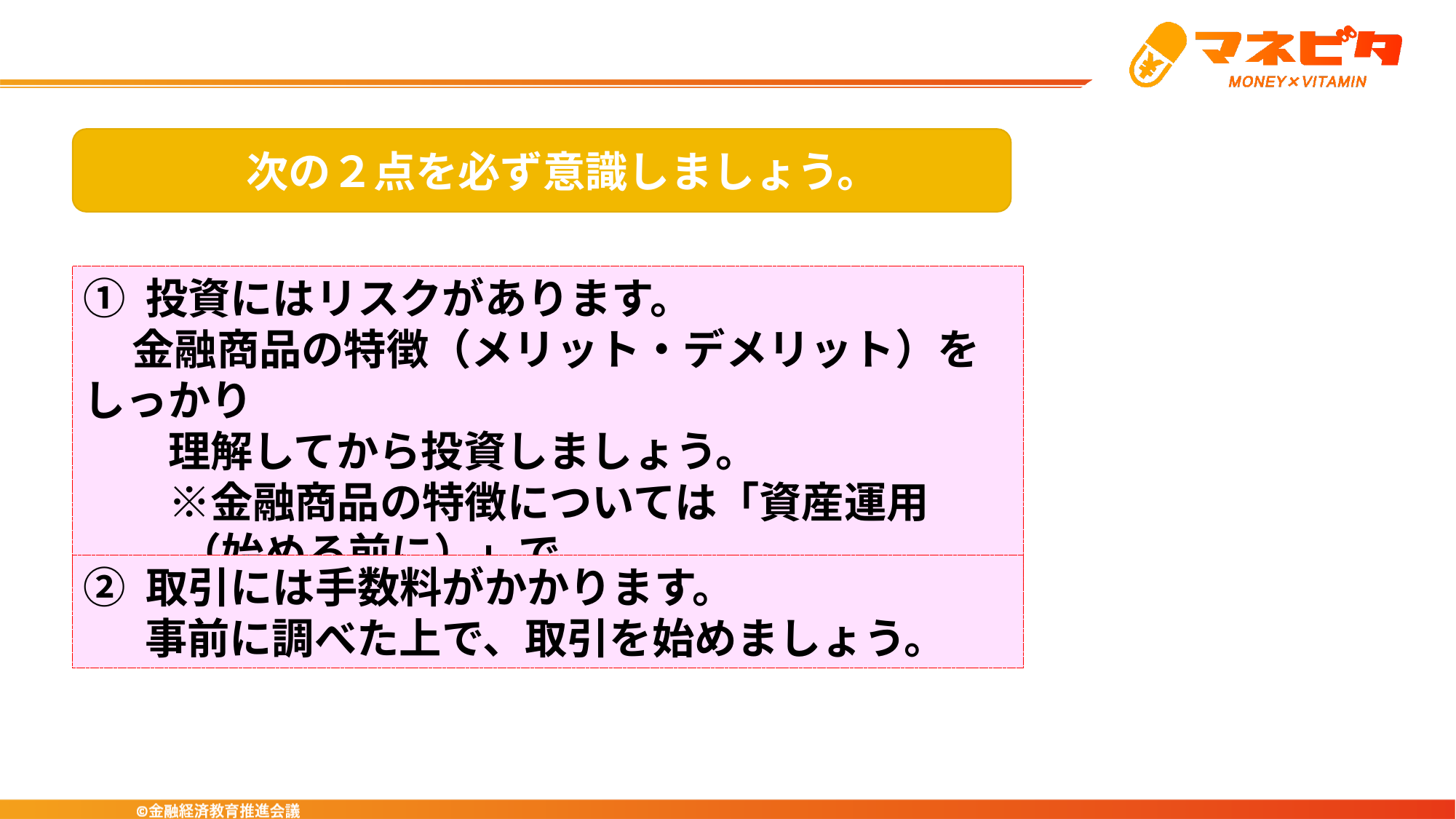

次の２点を必ず意識しましょう。
① 投資にはリスクがあります。
    金融商品の特徴（メリット・デメリット）をしっかり
　　理解してから投資しましょう。
　　※金融商品の特徴については「資産運用（始める前に）」で。
② 取引には手数料がかかります。
　  事前に調べた上で、取引を始めましょう。